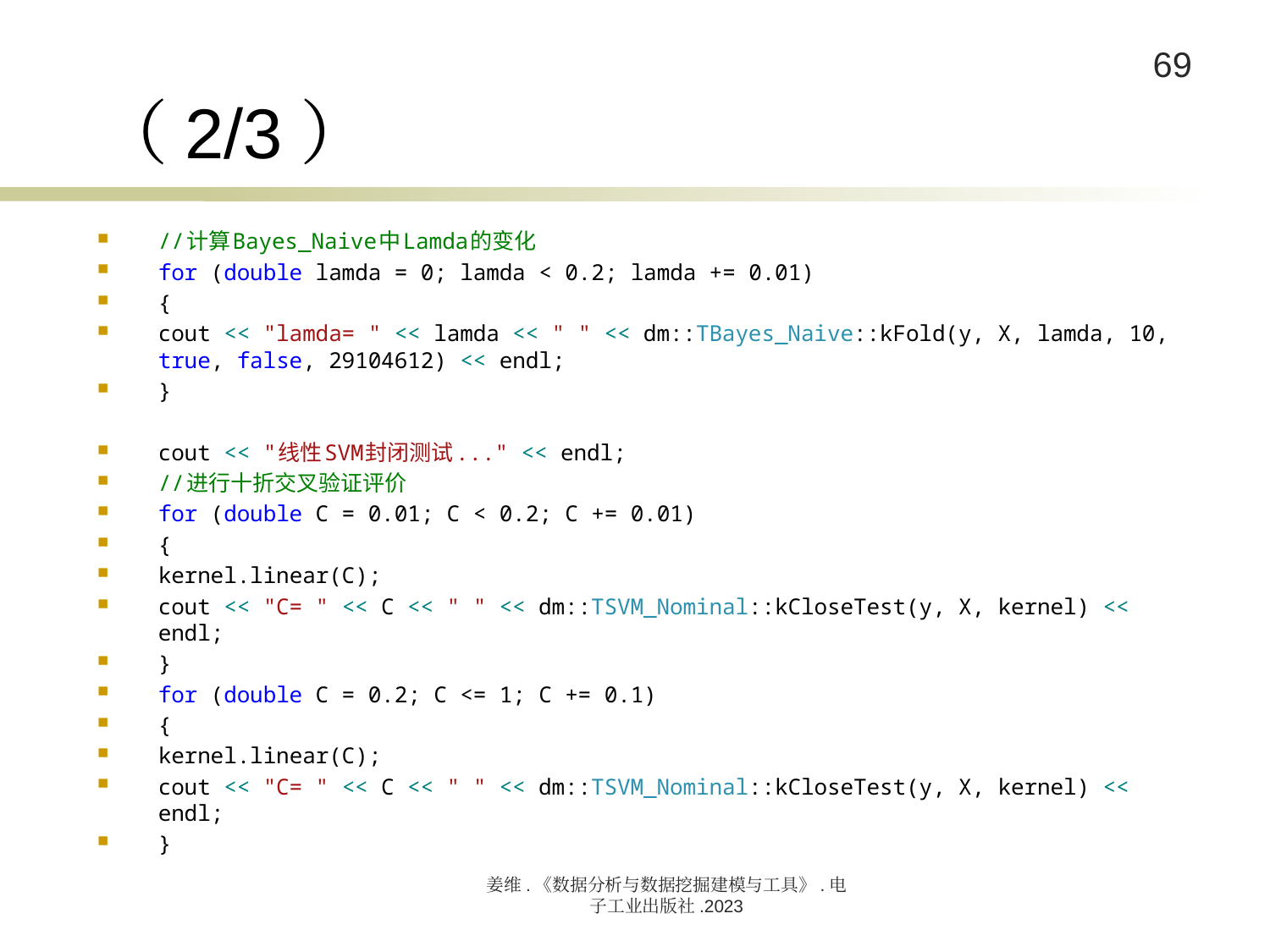

# （2/3）
//计算Bayes_Naive中Lamda的变化
for (double lamda = 0; lamda < 0.2; lamda += 0.01)
{
cout << "lamda= " << lamda << " " << dm::TBayes_Naive::kFold(y, X, lamda, 10, true, false, 29104612) << endl;
}

cout << "线性SVM封闭测试..." << endl;
//进行十折交叉验证评价
for (double C = 0.01; C < 0.2; C += 0.01)
{
kernel.linear(C);
cout << "C= " << C << " " << dm::TSVM_Nominal::kCloseTest(y, X, kernel) << endl;
}
for (double C = 0.2; C <= 1; C += 0.1)
{
kernel.linear(C);
cout << "C= " << C << " " << dm::TSVM_Nominal::kCloseTest(y, X, kernel) << endl;
}

姜维.《数据分析与数据挖掘建模与工具》.电子工业出版社.2023